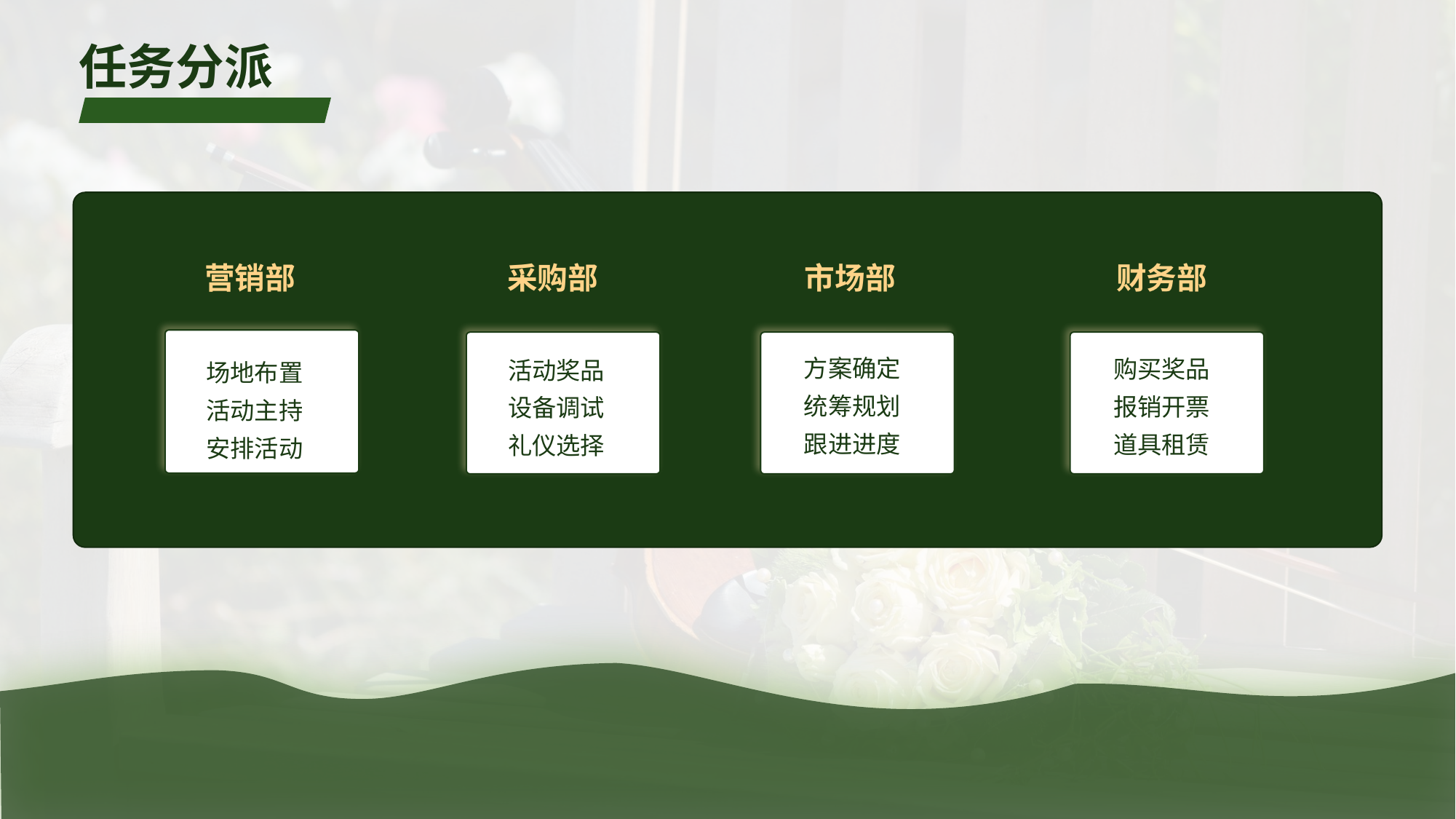

# 任务分派

营销部
采购部
市场部
财务部
。
。
。
。
方案确定
统筹规划
跟进进度

购买奖品
报销开票
道具租赁

活动奖品
设备调试
礼仪选择

场地布置
活动主持
安排活动